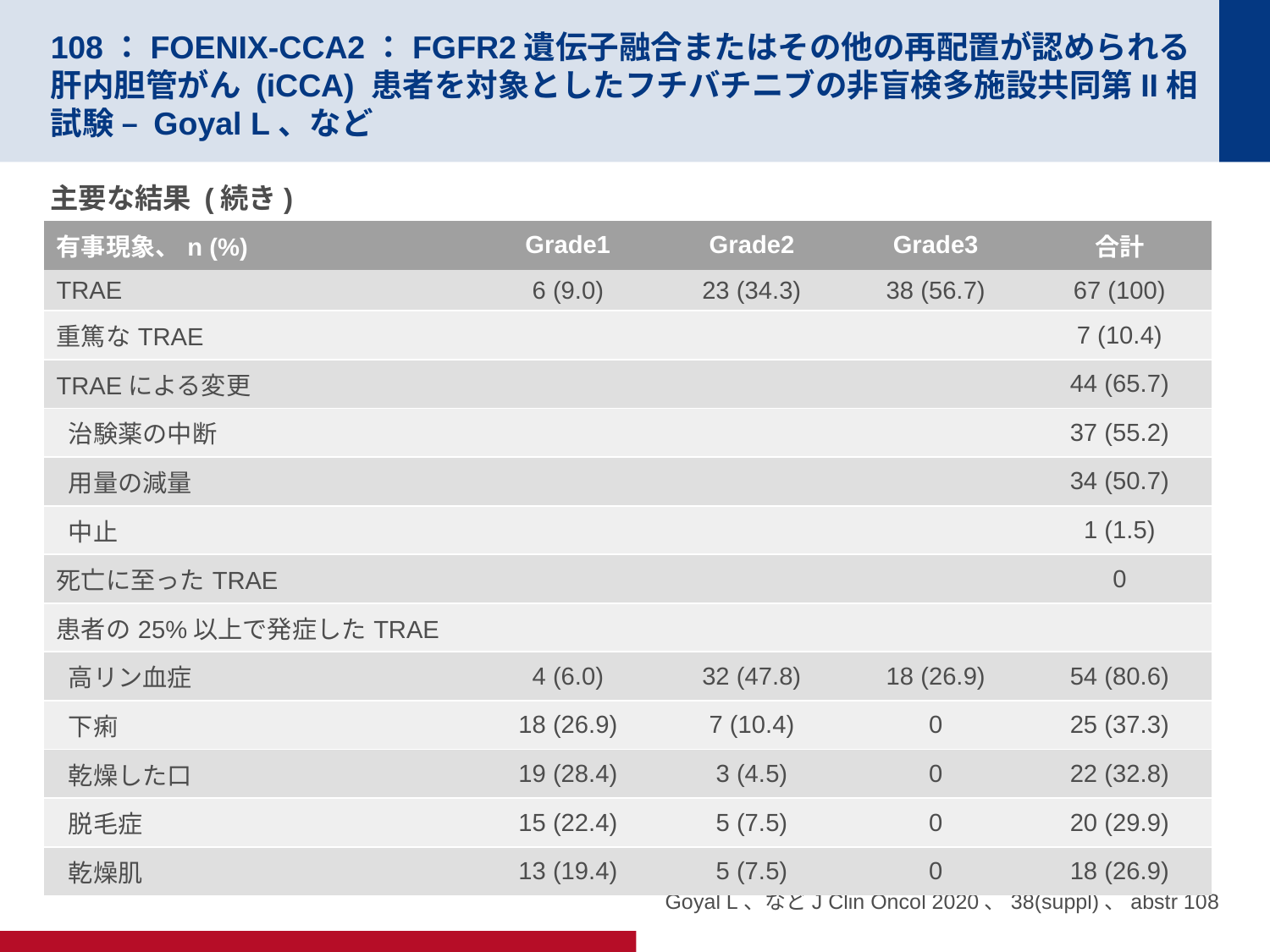

# 108：FOENIX-CCA2：FGFR2遺伝子融合またはその他の再配置が認められる肝内胆管がん (iCCA) 患者を対象としたフチバチニブの非盲検多施設共同第II相試験 – Goyal L、など
主要な結果 (続き)
| 有事現象、n (%) | Grade1 | Grade2 | Grade3 | 合計 |
| --- | --- | --- | --- | --- |
| TRAE | 6 (9.0) | 23 (34.3) | 38 (56.7) | 67 (100) |
| 重篤なTRAE |  |  |  | 7 (10.4) |
| TRAEによる変更 |  |  |  | 44 (65.7) |
| 治験薬の中断 |  |  |  | 37 (55.2) |
| 用量の減量 |  |  |  | 34 (50.7) |
| 中止 |  |  |  | 1 (1.5) |
| 死亡に至ったTRAE |  |  |  | 0 |
| 患者の25%以上で発症したTRAE |  |  |  |  |
| 高リン血症 | 4 (6.0) | 32 (47.8) | 18 (26.9) | 54 (80.6) |
| 下痢 | 18 (26.9) | 7 (10.4) | 0 | 25 (37.3) |
| 乾燥した口 | 19 (28.4) | 3 (4.5) | 0 | 22 (32.8) |
| 脱毛症 | 15 (22.4) | 5 (7.5) | 0 | 20 (29.9) |
| 乾燥肌 | 13 (19.4) | 5 (7.5) | 0 | 18 (26.9) |
Goyal L、などJ Clin Oncol 2020、38(suppl)、abstr 108